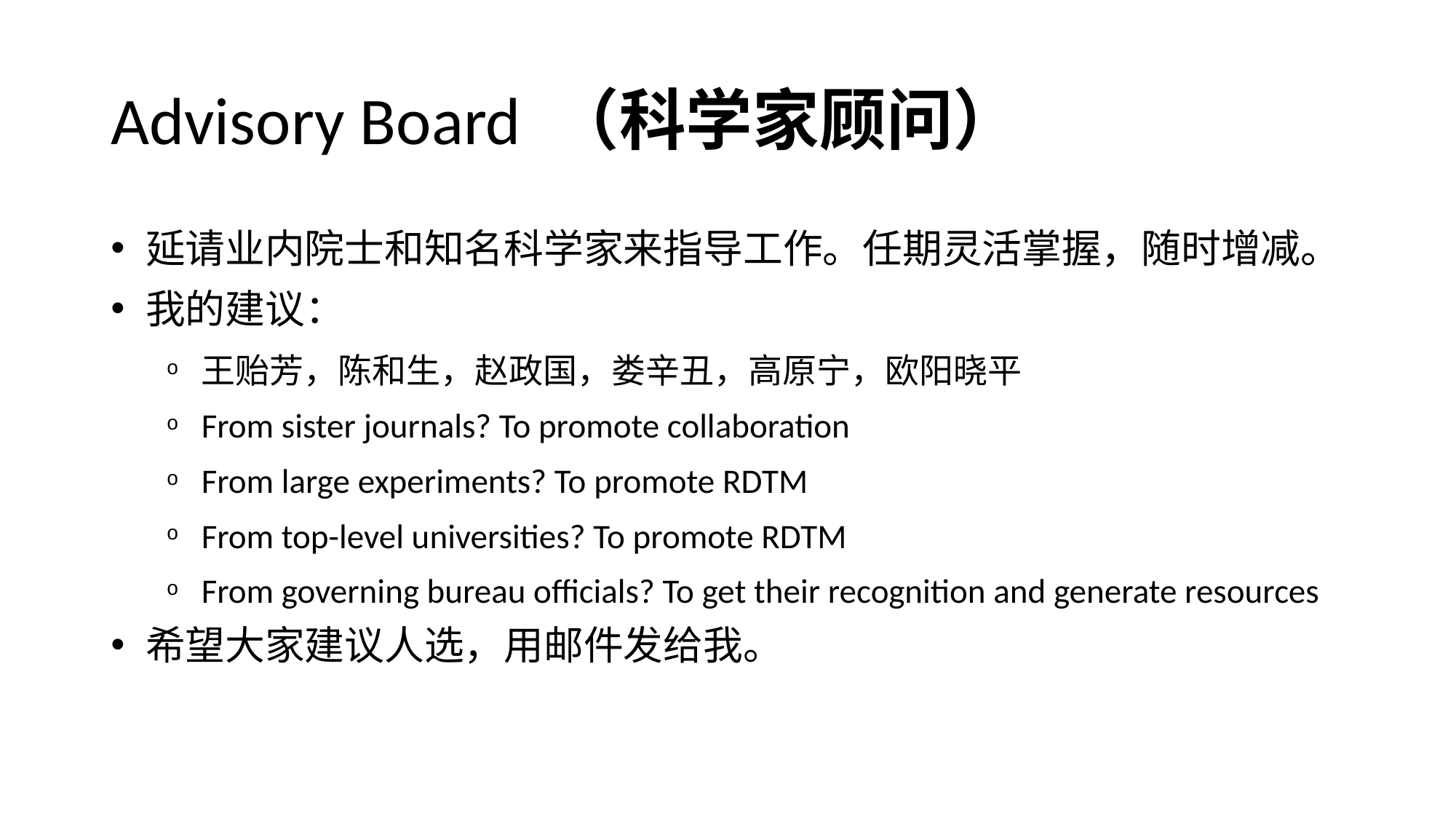

# Advisory Board （科学家顾问）
延请业内院士和知名科学家来指导工作。任期灵活掌握，随时增减。
我的建议：
王贻芳，陈和生，赵政国，娄辛丑，高原宁，欧阳晓平
From sister journals? To promote collaboration
From large experiments? To promote RDTM
From top-level universities? To promote RDTM
From governing bureau officials? To get their recognition and generate resources
希望大家建议人选，用邮件发给我。